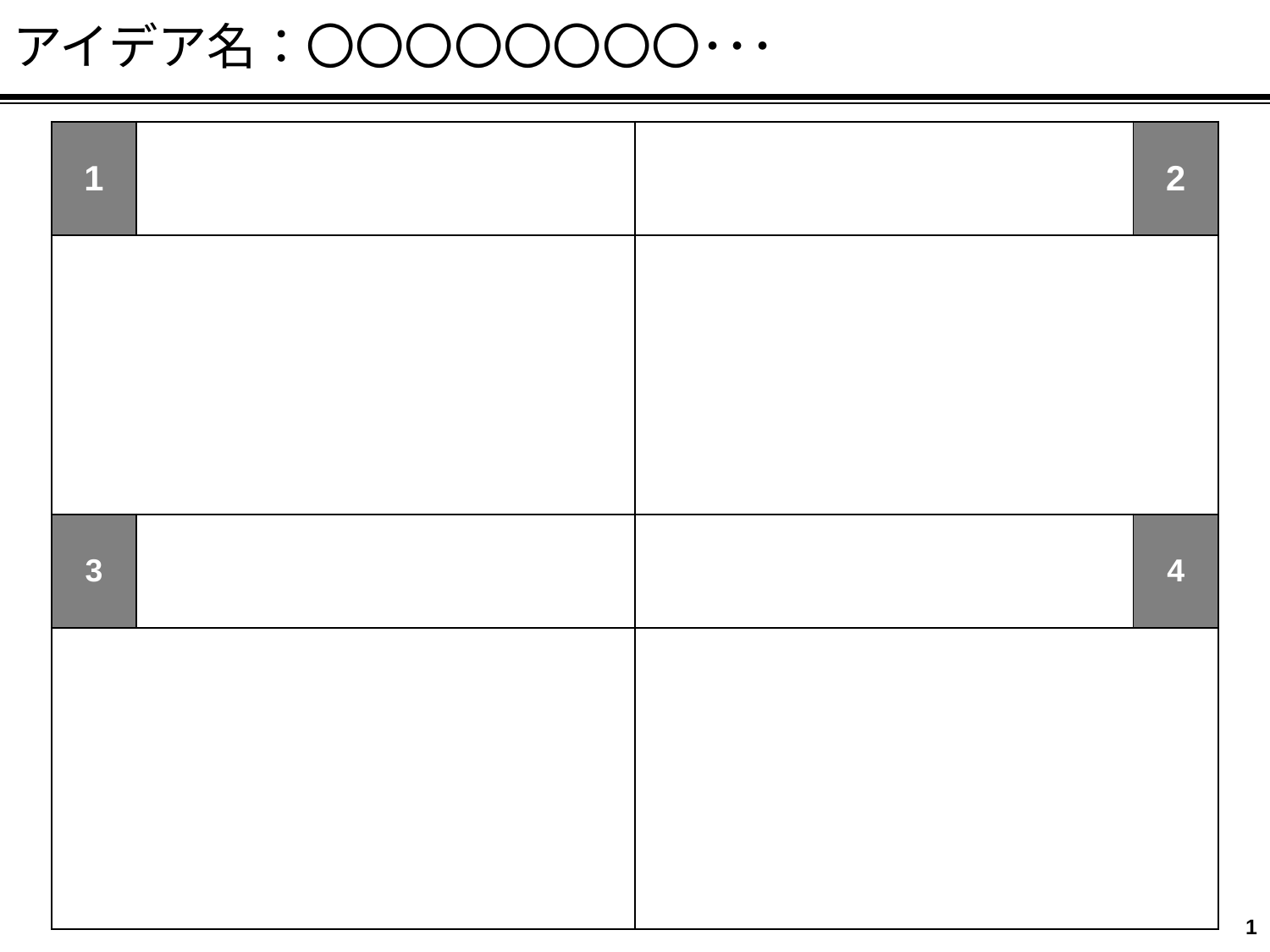

# アイデア名：〇〇〇〇〇〇〇〇･･･
| 1 |  |  | 2 |
| --- | --- | --- | --- |
|  |  |  |  |
| 3 |  |  | 4 |
|  |  |  |  |
1